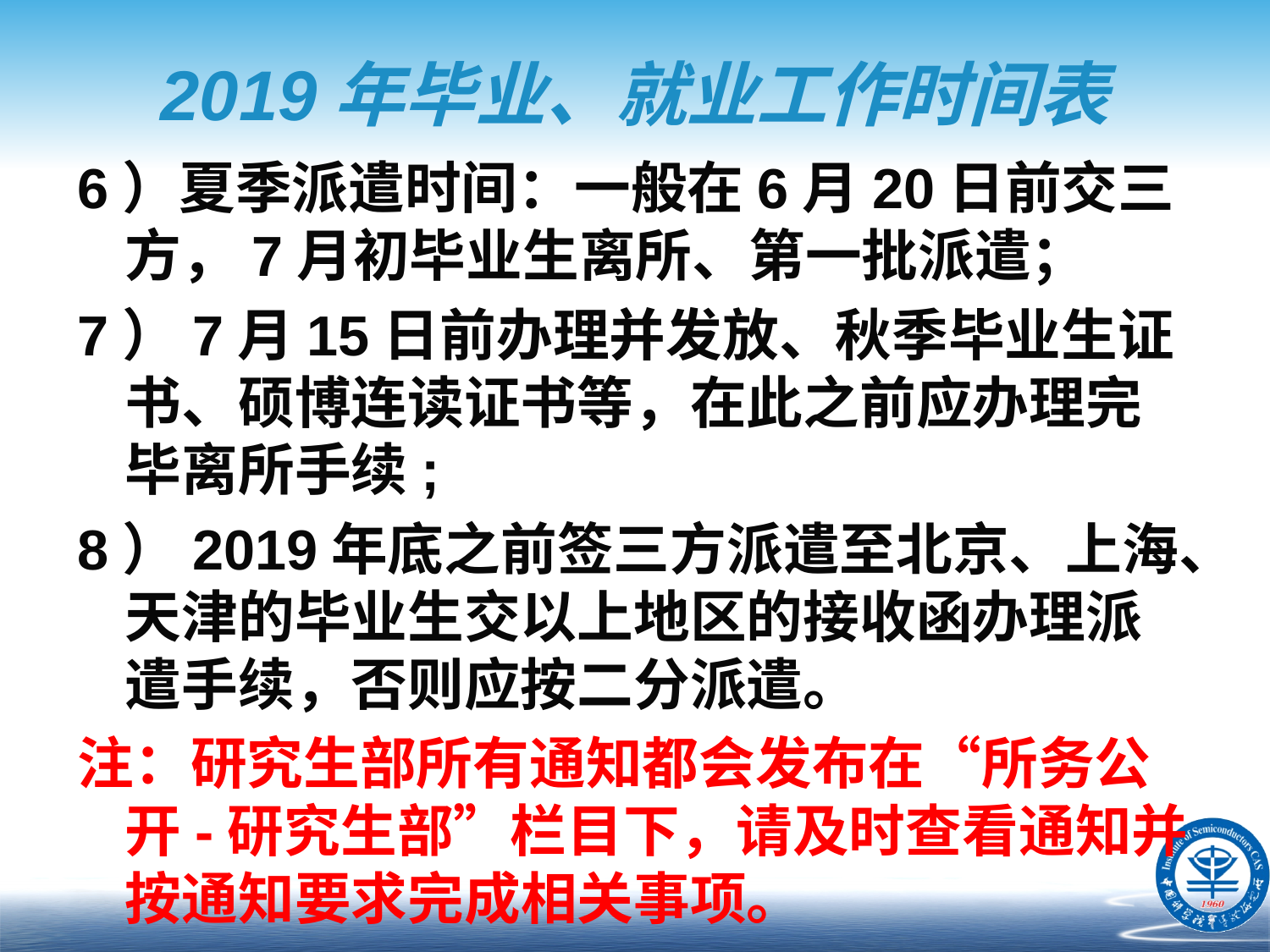

# 2019年毕业、就业工作时间表
6）夏季派遣时间：一般在6月20日前交三方，7月初毕业生离所、第一批派遣；
7）7月15日前办理并发放、秋季毕业生证书、硕博连读证书等，在此之前应办理完毕离所手续;
8）2019年底之前签三方派遣至北京、上海、天津的毕业生交以上地区的接收函办理派遣手续，否则应按二分派遣。
注：研究生部所有通知都会发布在“所务公开-研究生部”栏目下，请及时查看通知并按通知要求完成相关事项。